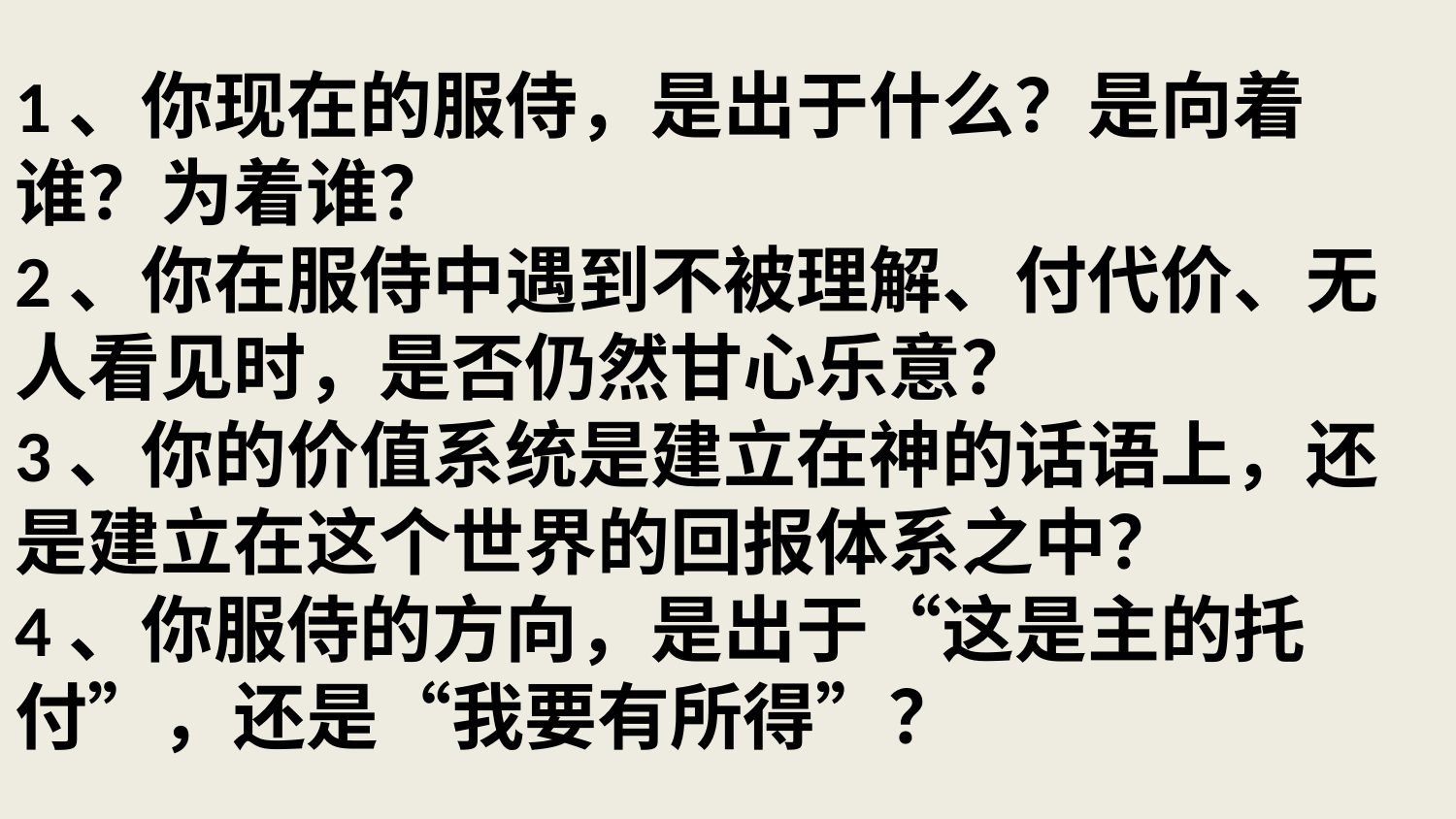

# 1、你现在的服侍，是出于什么？是向着谁？为着谁？ 2、你在服侍中遇到不被理解、付代价、无人看见时，是否仍然甘心乐意？ 3、你的价值系统是建立在神的话语上，还是建立在这个世界的回报体系之中？ 4、你服侍的方向，是出于“这是主的托付”，还是“我要有所得”？